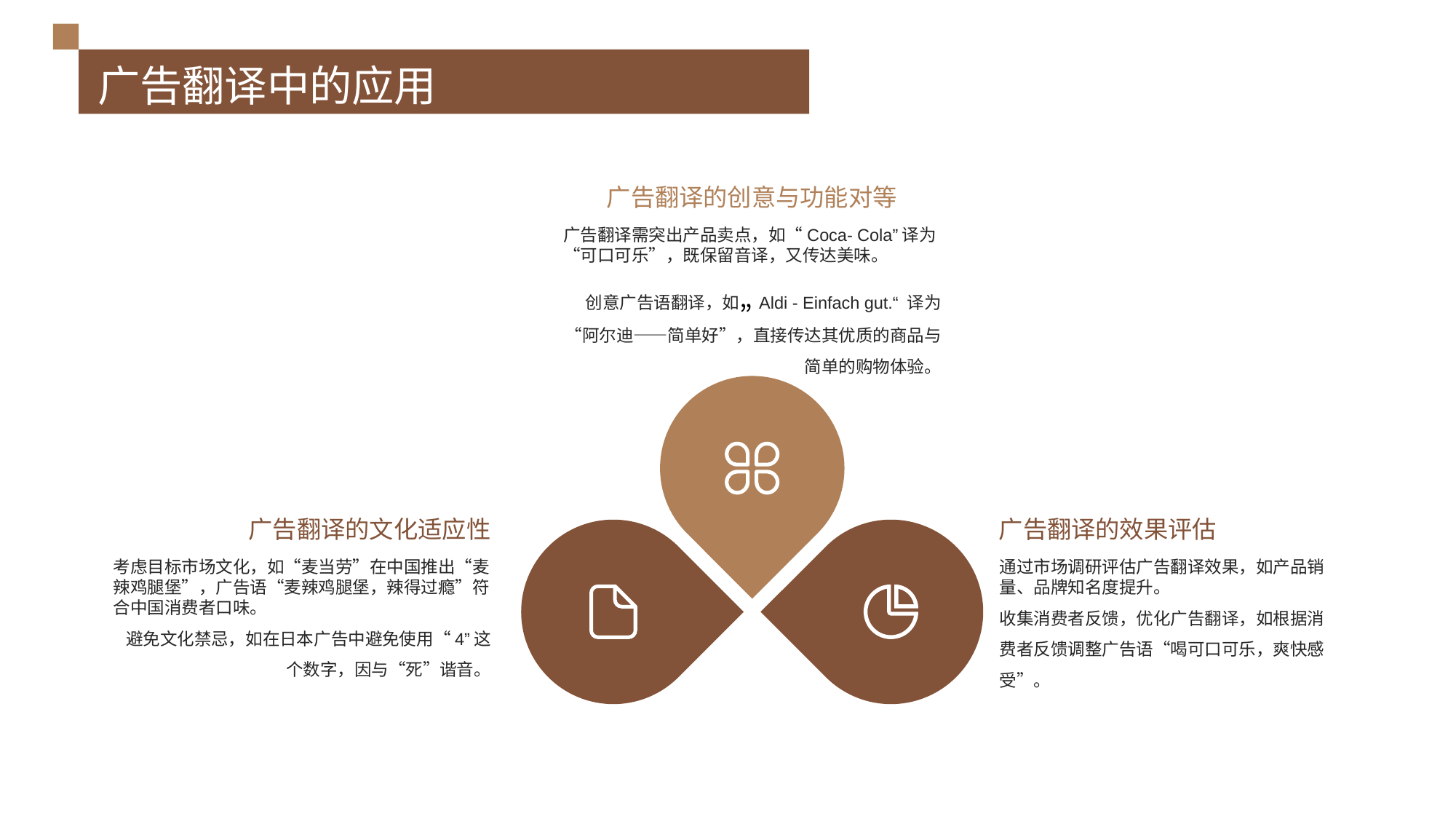

广告翻译中的应用
广告翻译的创意与功能对等
广告翻译需突出产品卖点，如“Coca- Cola”译为“可口可乐”，既保留音译，又传达美味。
创意广告语翻译，如„Aldi - Einfach gut.“ 译为“阿尔迪——简单好”，直接传达其优质的商品与简单的购物体验。

广告翻译的文化适应性
广告翻译的效果评估

考虑目标市场文化，如“麦当劳”在中国推出“麦辣鸡腿堡”，广告语“麦辣鸡腿堡，辣得过瘾”符合中国消费者口味。
避免文化禁忌，如在日本广告中避免使用“4”这个数字，因与“死”谐音。
通过市场调研评估广告翻译效果，如产品销量、品牌知名度提升。
收集消费者反馈，优化广告翻译，如根据消费者反馈调整广告语“喝可口可乐，爽快感受”。